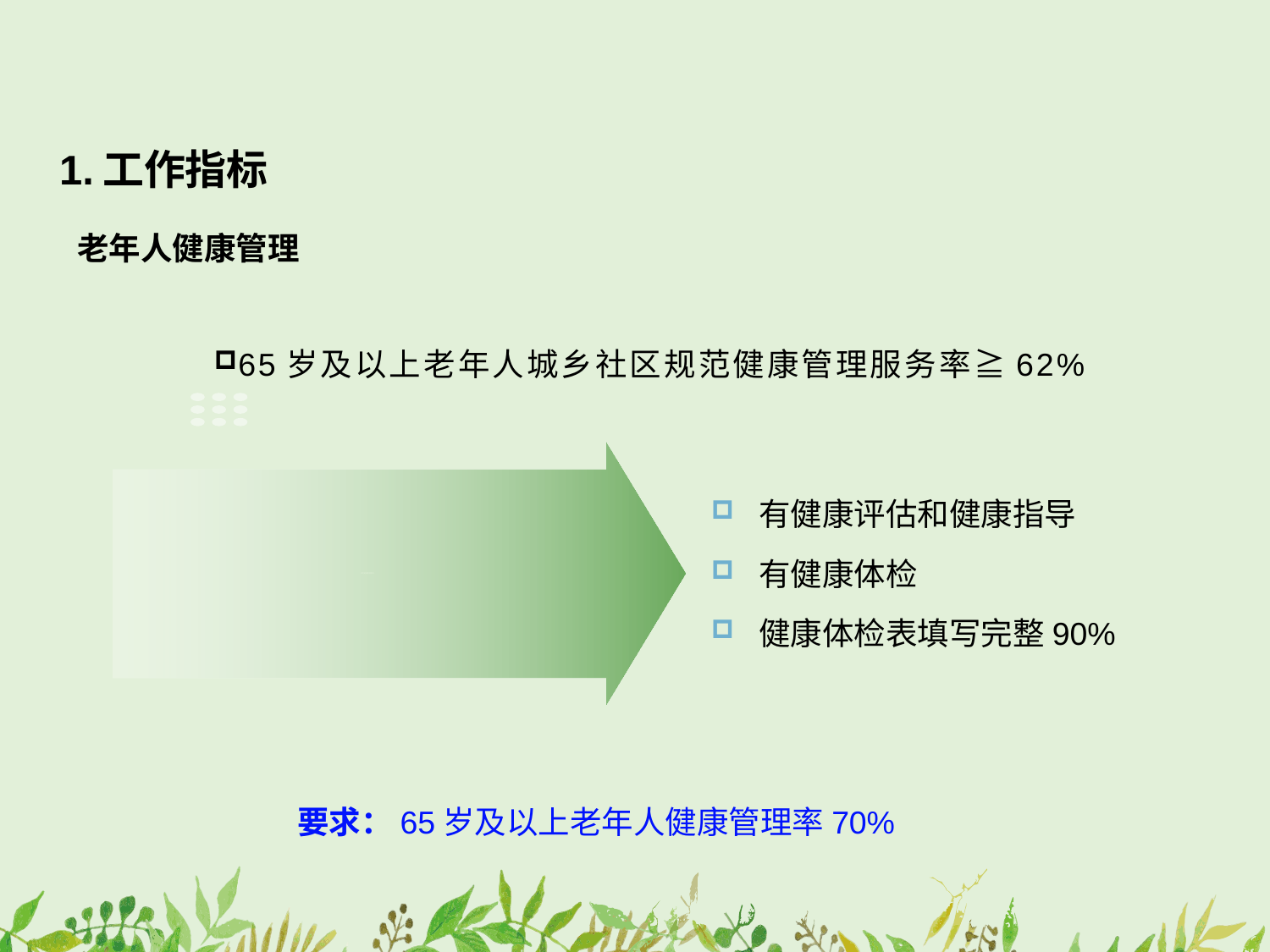

# 1.工作指标
老年人健康管理

65岁及以上老年人城乡社区规范健康管理服务率≧62%

规范健康管理服务
有健康评估和健康指导
有健康体检
健康体检表填写完整90%
要求：65岁及以上老年人健康管理率70%